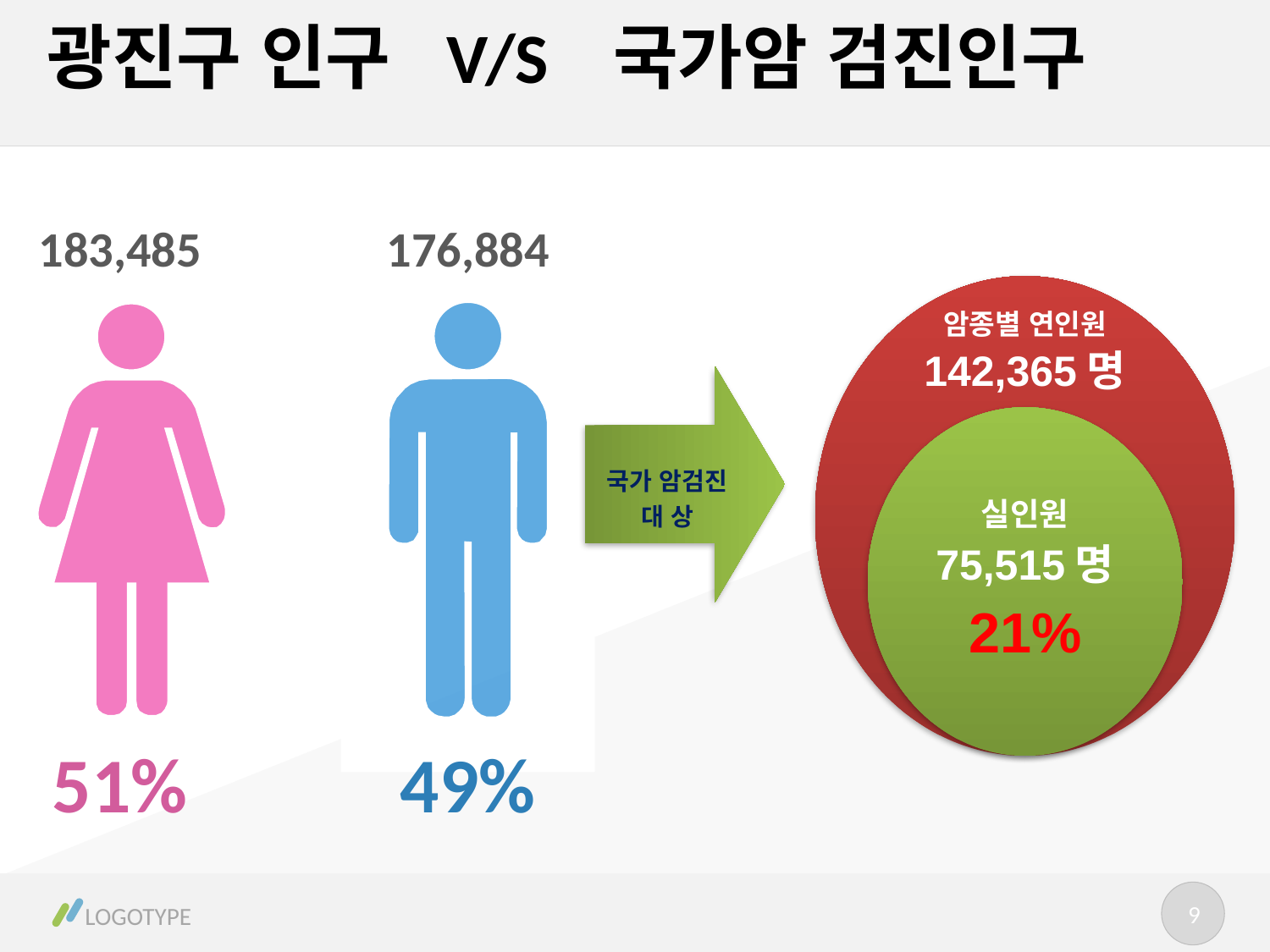

# 광진구 인구  V/S   국가암 검진인구
암종별 연인원
142,365명
실인원
75,515명
21%
183,485
176,884

국가 암검진
대 상
51%
49%